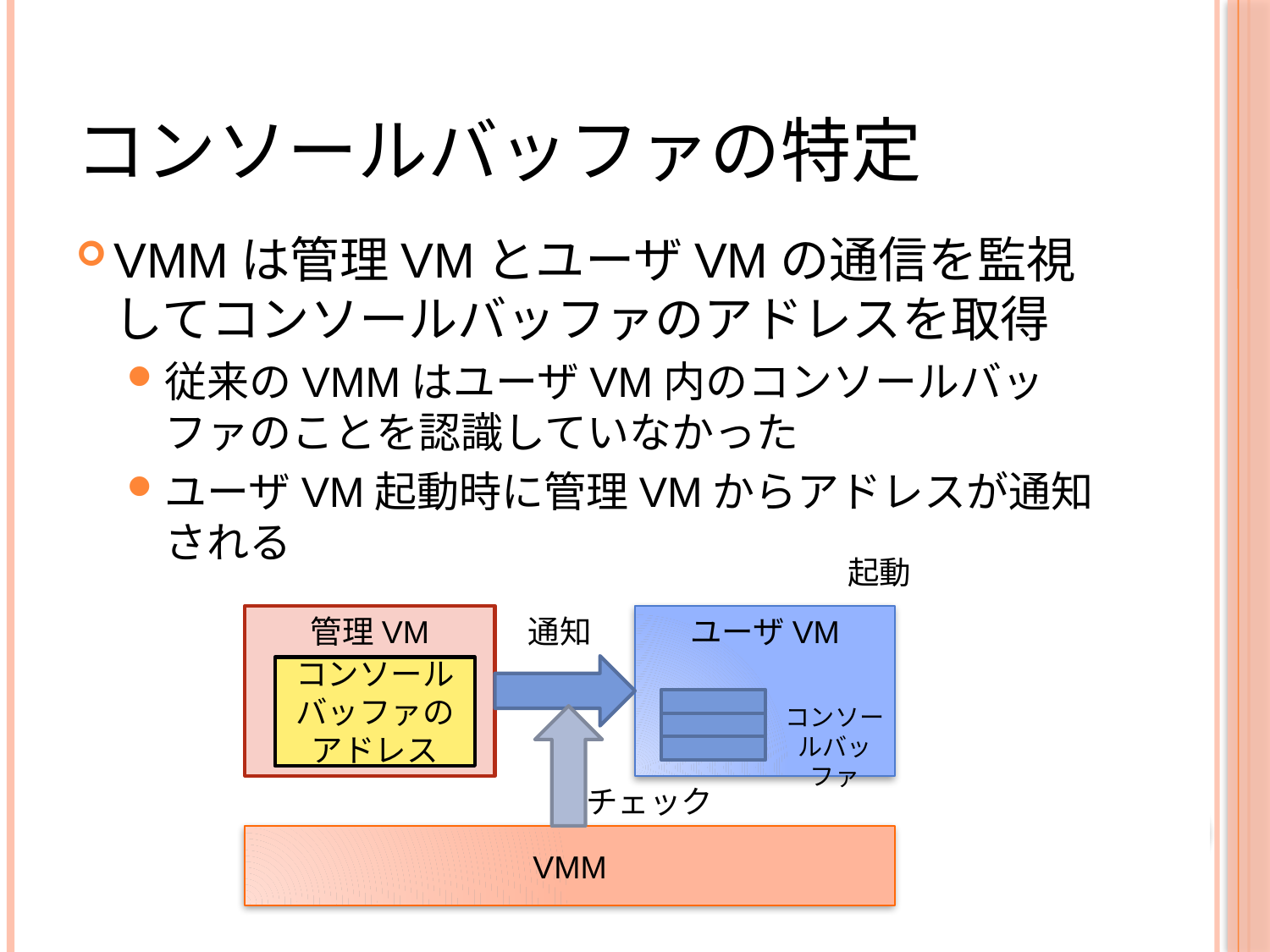

# コンソールバッファの特定
VMMは管理VMとユーザVMの通信を監視してコンソールバッファのアドレスを取得
従来のVMMはユーザVM内のコンソールバッファのことを認識していなかった
ユーザVM起動時に管理VMからアドレスが通知される
起動
管理VM
通知
ユーザVM

コンソールバッファの
アドレス

コンソールバッファ

チェック
VMM